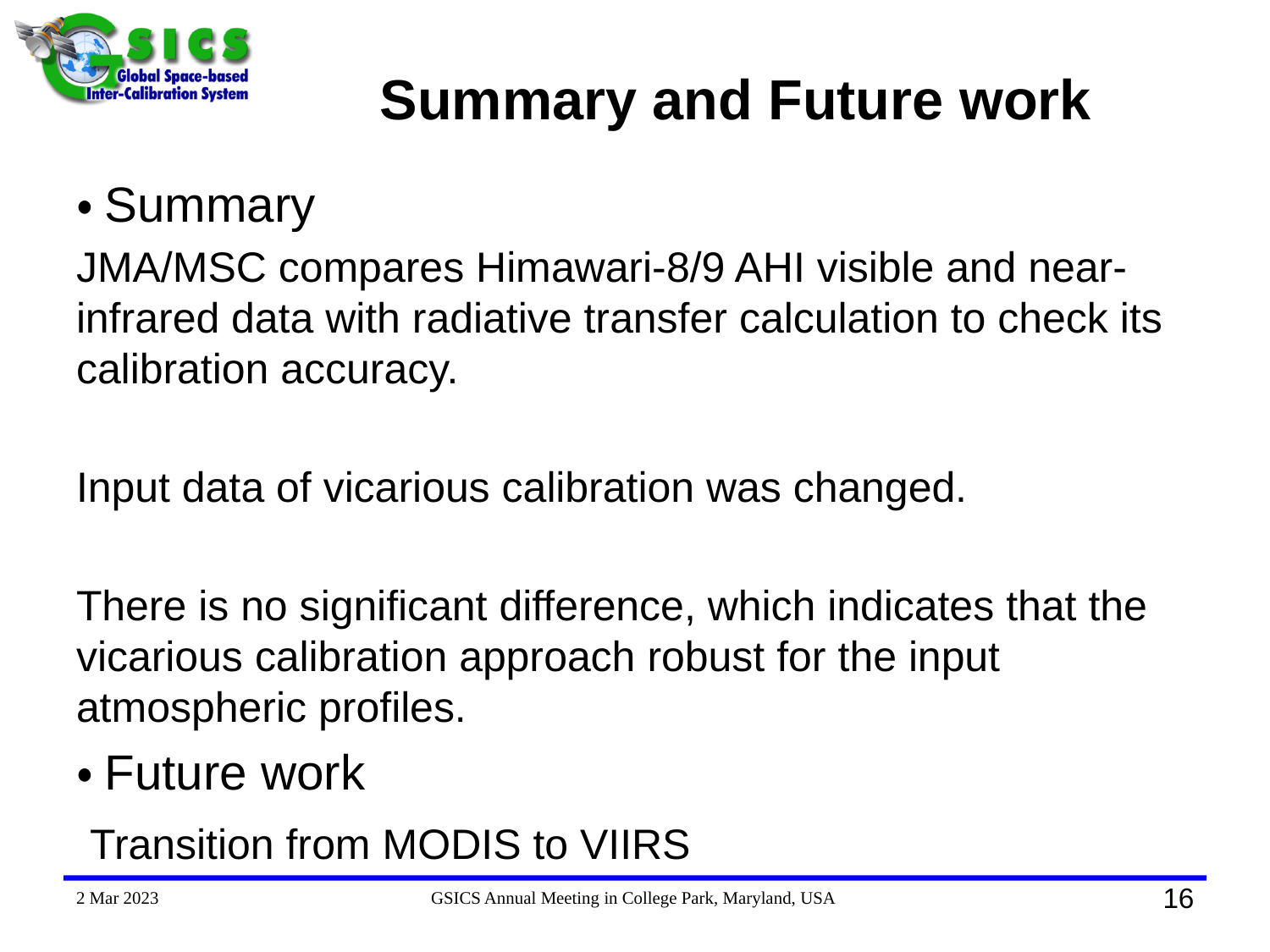

# Summary and Future work
・Summary
JMA/MSC compares Himawari-8/9 AHI visible and near-infrared data with radiative transfer calculation to check its calibration accuracy.

Input data of vicarious calibration was changed.

There is no significant difference, which indicates that the vicarious calibration approach robust for the input atmospheric profiles.
・Future work
 Transition from MODIS to VIIRS
2 Mar 2023
GSICS Annual Meeting in College Park, Maryland, USA
16